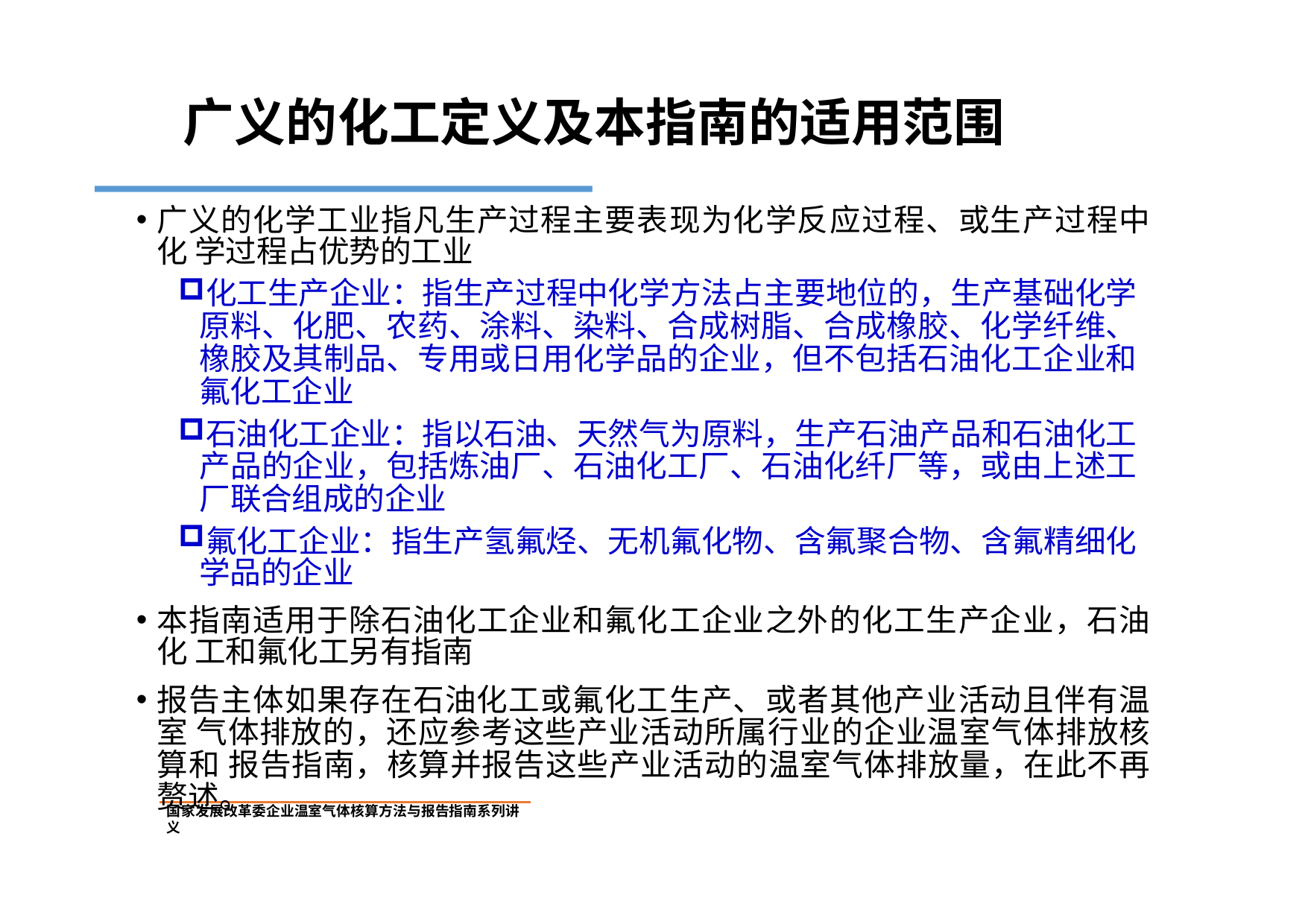

# 广义的化工定义及本指南的适用范围

广义的化学工业指凡生产过程主要表现为化学反应过程、或生产过程中化 学过程占优势的工业
化工生产企业：指生产过程中化学方法占主要地位的，生产基础化学 原料、化肥、农药、涂料、染料、合成树脂、合成橡胶、化学纤维、 橡胶及其制品、专用或日用化学品的企业，但不包括石油化工企业和 氟化工企业
石油化工企业：指以石油、天然气为原料，生产石油产品和石油化工 产品的企业，包括炼油厂、石油化工厂、石油化纤厂等，或由上述工 厂联合组成的企业
氟化工企业：指生产氢氟烃、无机氟化物、含氟聚合物、含氟精细化 学品的企业
本指南适用于除石油化工企业和氟化工企业之外的化工生产企业，石油化 工和氟化工另有指南
报告主体如果存在石油化工或氟化工生产、或者其他产业活动且伴有温室 气体排放的，还应参考这些产业活动所属行业的企业温室气体排放核算和 报告指南，核算并报告这些产业活动的温室气体排放量，在此不再赘述。
国家发展改革委企业温室气体核算方法与报告指南系列讲义